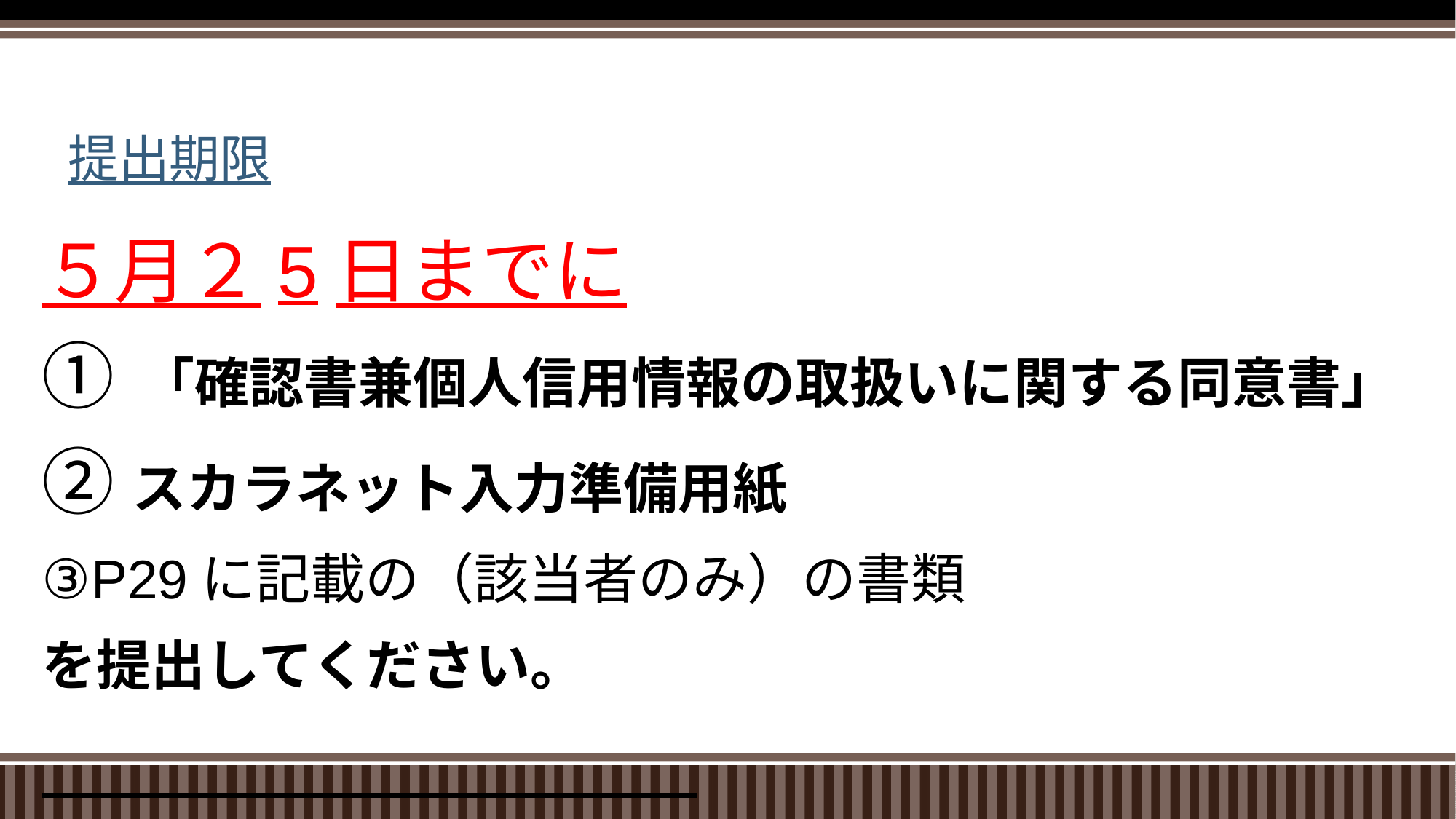

# 提出期限
５月２5日までに
① 「確認書兼個人信用情報の取扱いに関する同意書」
②スカラネット入力準備用紙
③P29に記載の（該当者のみ）の書類
を提出してください。